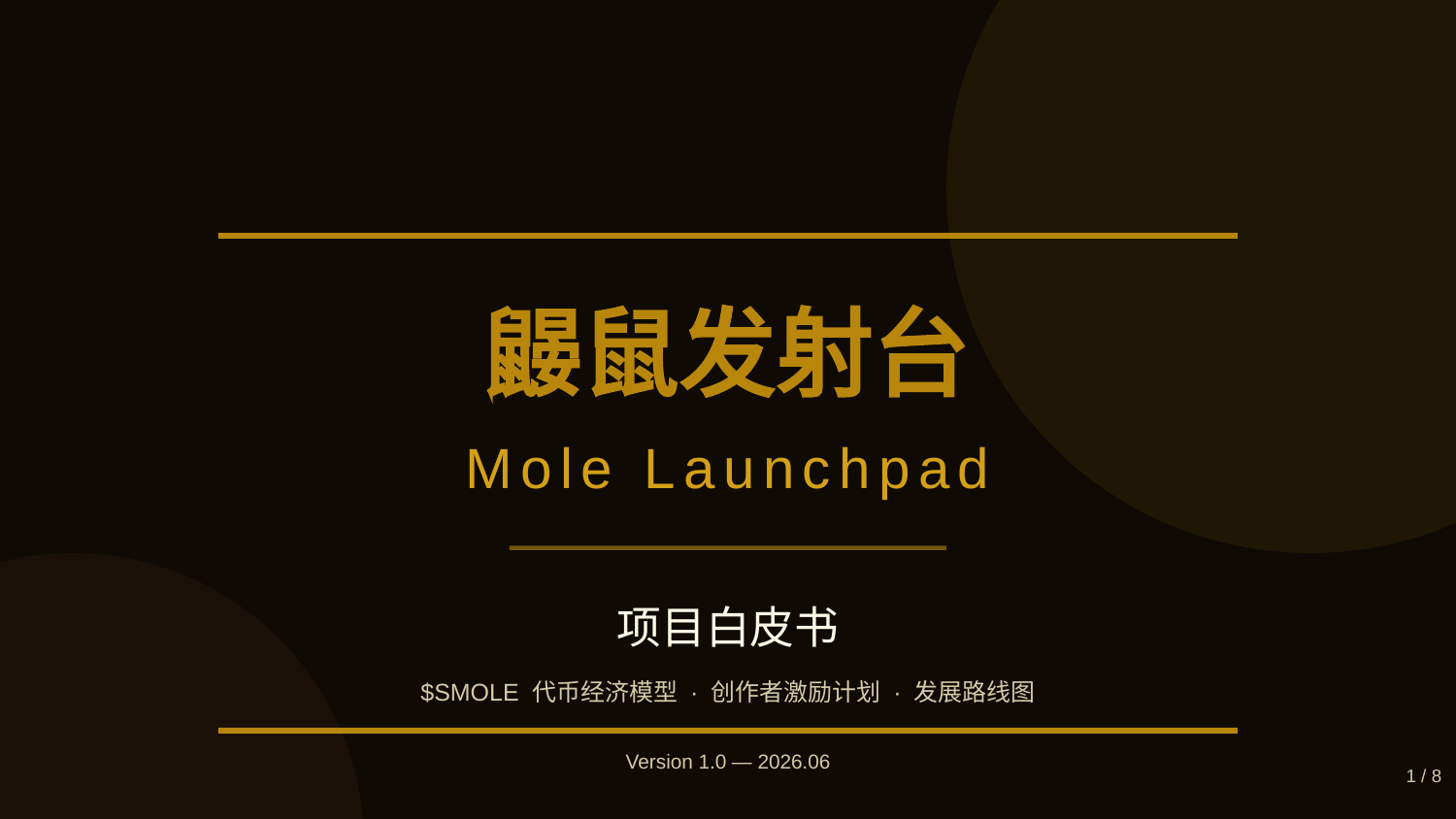

鼹鼠发射台
Mole Launchpad

项目白皮书
$SMOLE 代币经济模型 · 创作者激励计划 · 发展路线图

Version 1.0 — 2026.06
1 / 8